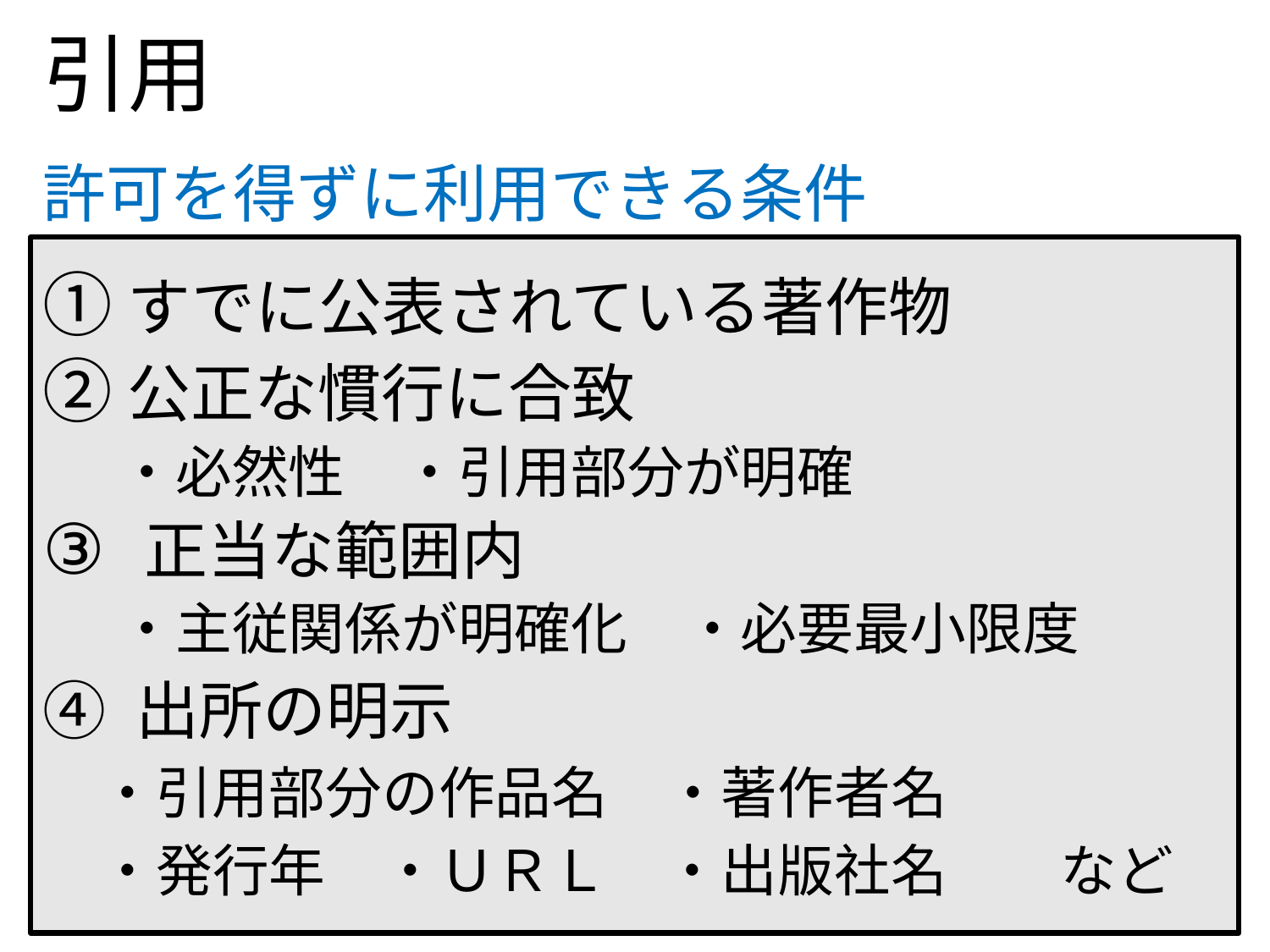

引用
許可を得ずに利用できる条件
すでに公表されている著作物
公正な慣行に合致
・必然性　・引用部分が明確
 正当な範囲内
・主従関係が明確化　・必要最小限度
④ 出所の明示
　・引用部分の作品名　・著作者名
　・発行年　・ＵＲＬ　・出版社名　　など